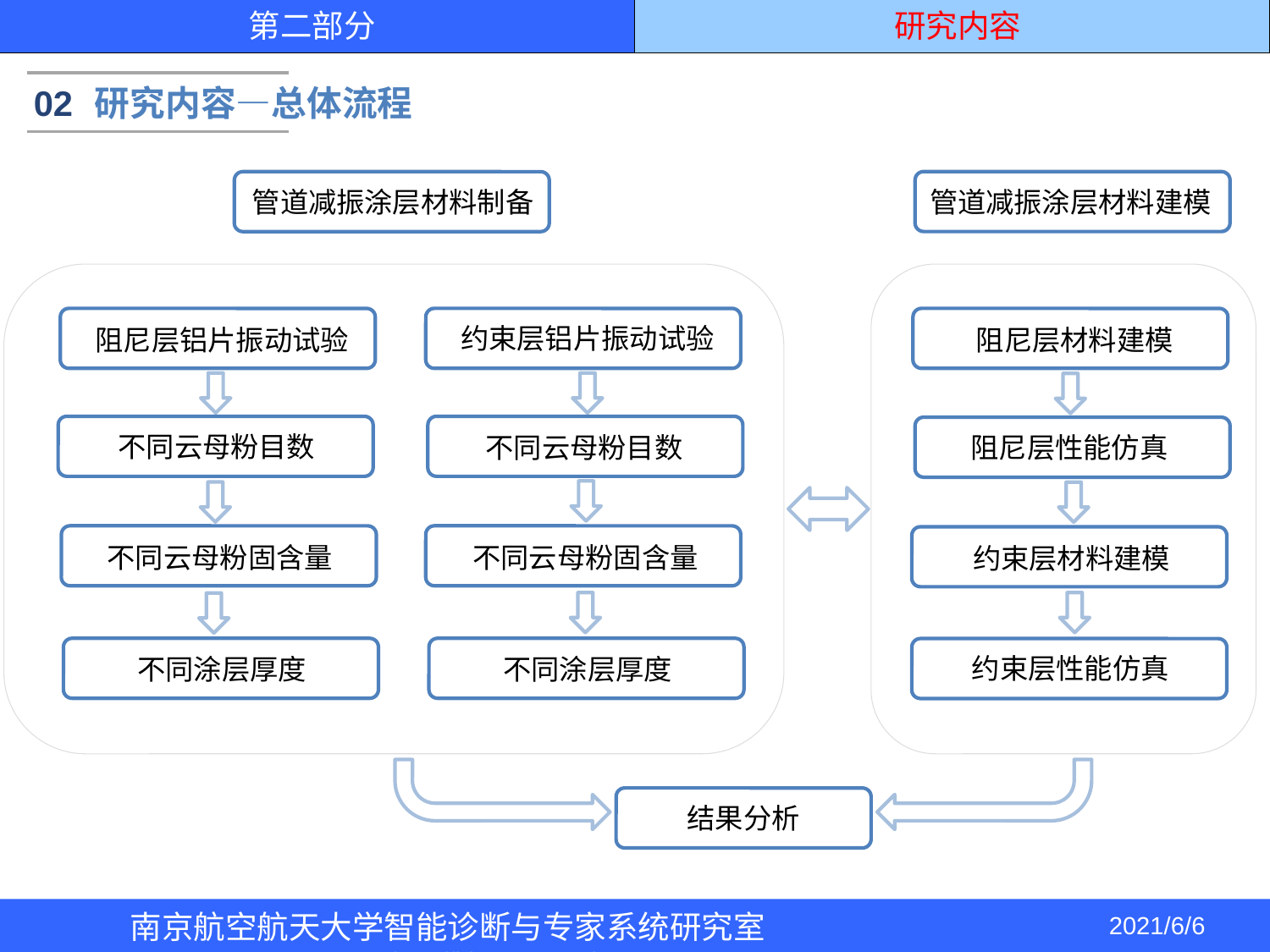

第二部分
研究内容
02
研究内容—总体流程

管道减振涂层材料制备
管道减振涂层材料建模

约束层铝片振动试验
阻尼层铝片振动试验
阻尼层材料建模

不同云母粉目数
不同云母粉目数
阻尼层性能仿真

不同云母粉固含量
不同云母粉固含量
约束层材料建模

约束层性能仿真
不同涂层厚度
不同涂层厚度

结果分析
南京航空航天大学智能诊断与专家系统研究室                 http://ides.nuaa.edu.cn

2021/6/6